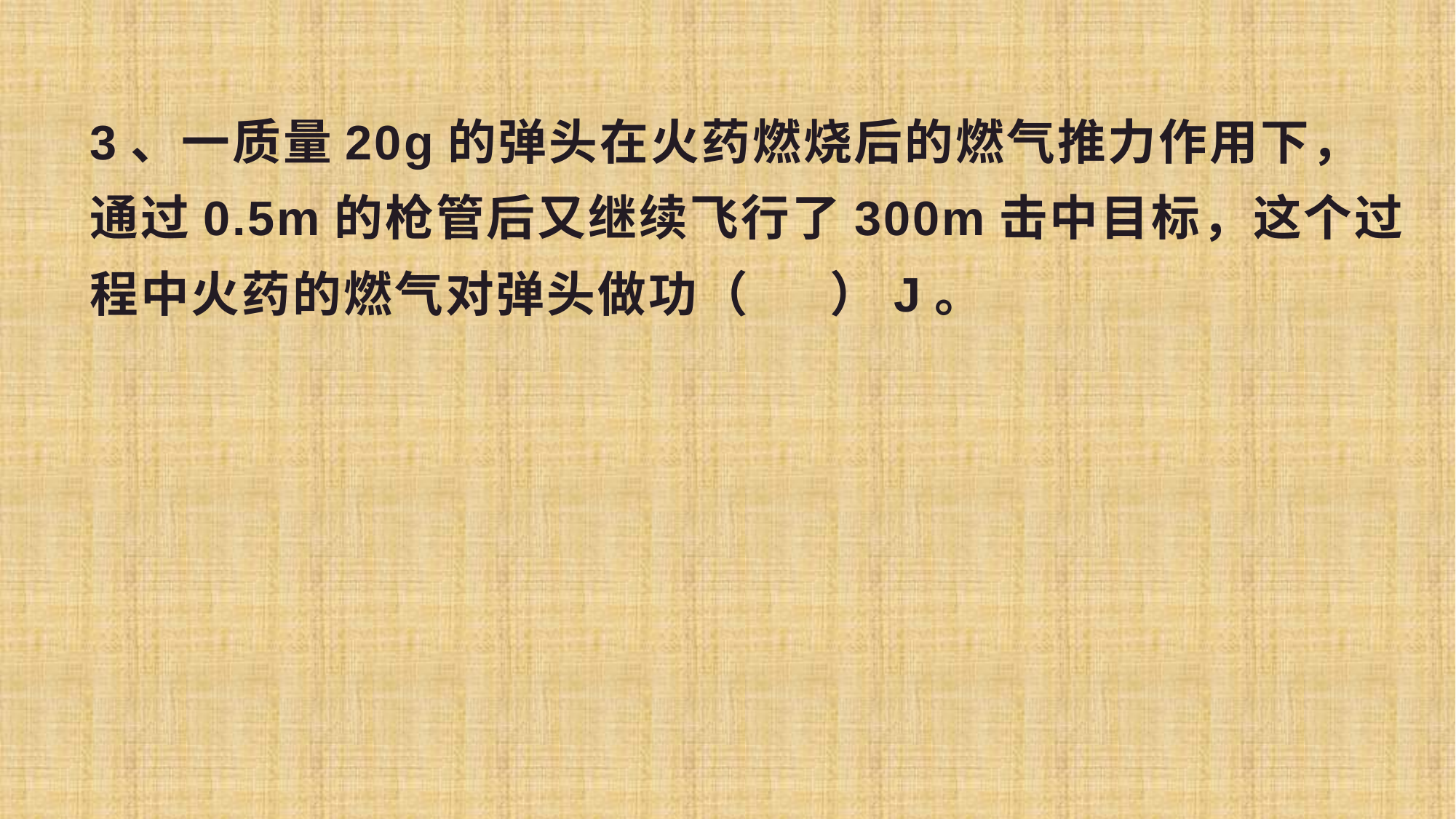

3、一质量20g的弹头在火药燃烧后的燃气推力作用下，通过0.5m的枪管后又继续飞行了300m击中目标，这个过程中火药的燃气对弹头做功（      ）J。